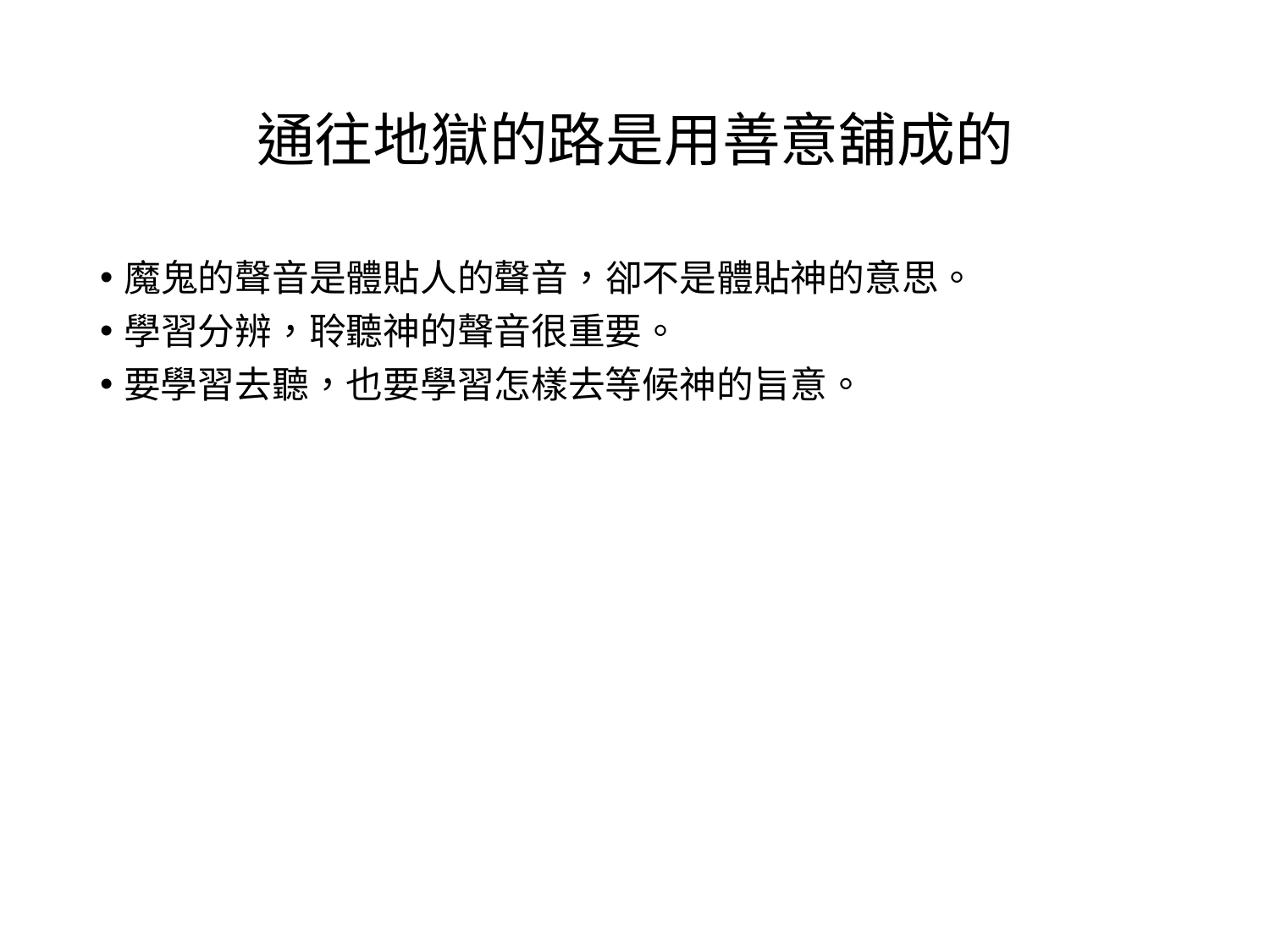

# 通往地獄的路是用善意舖成的
魔鬼的聲音是體貼人的聲音，卻不是體貼神的意思。
學習分辨，聆聽神的聲音很重要。
要學習去聽，也要學習怎樣去等候神的旨意。